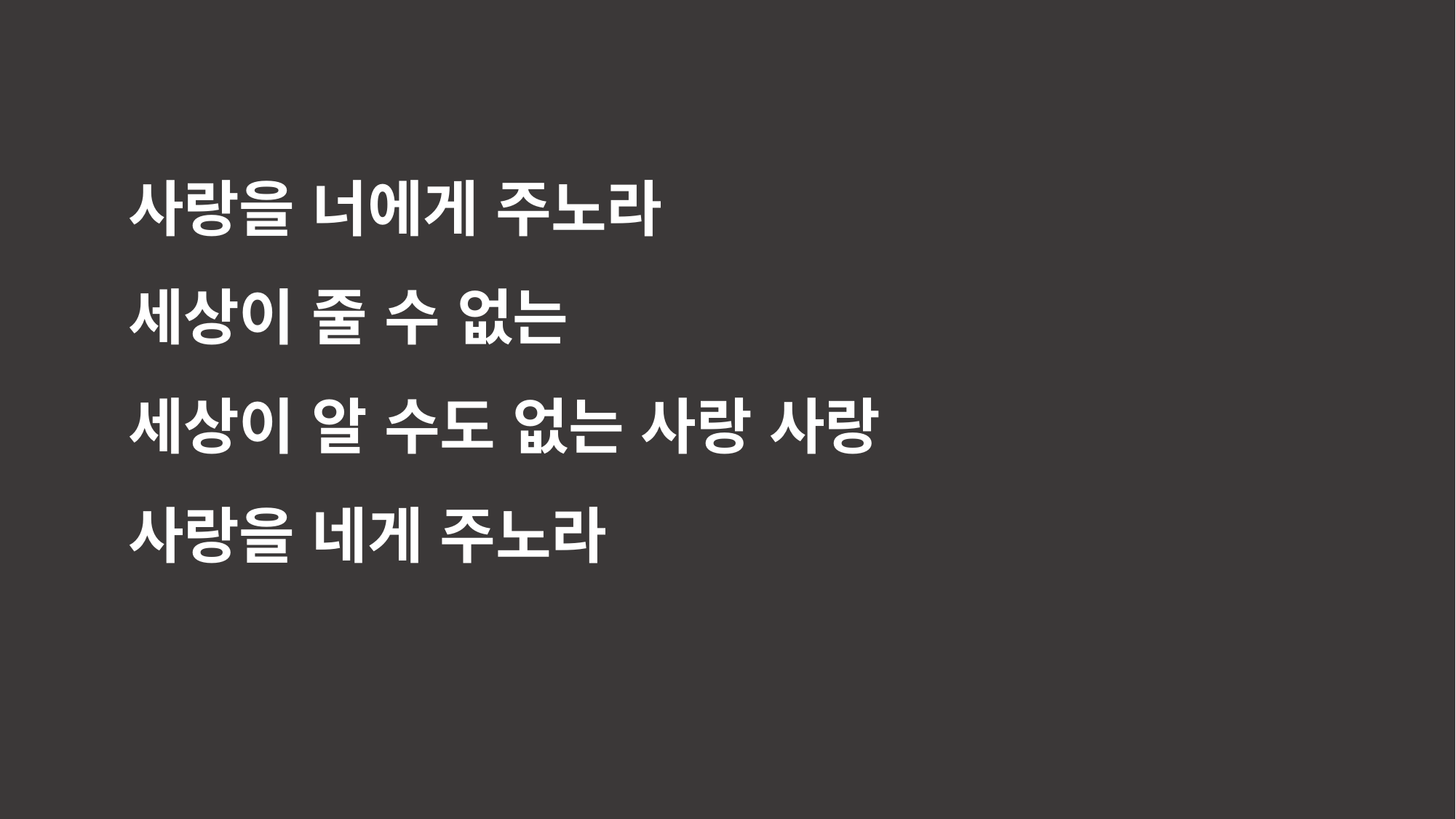

사랑을 너에게 주노라
세상이 줄 수 없는
세상이 알 수도 없는 사랑 사랑
사랑을 네게 주노라